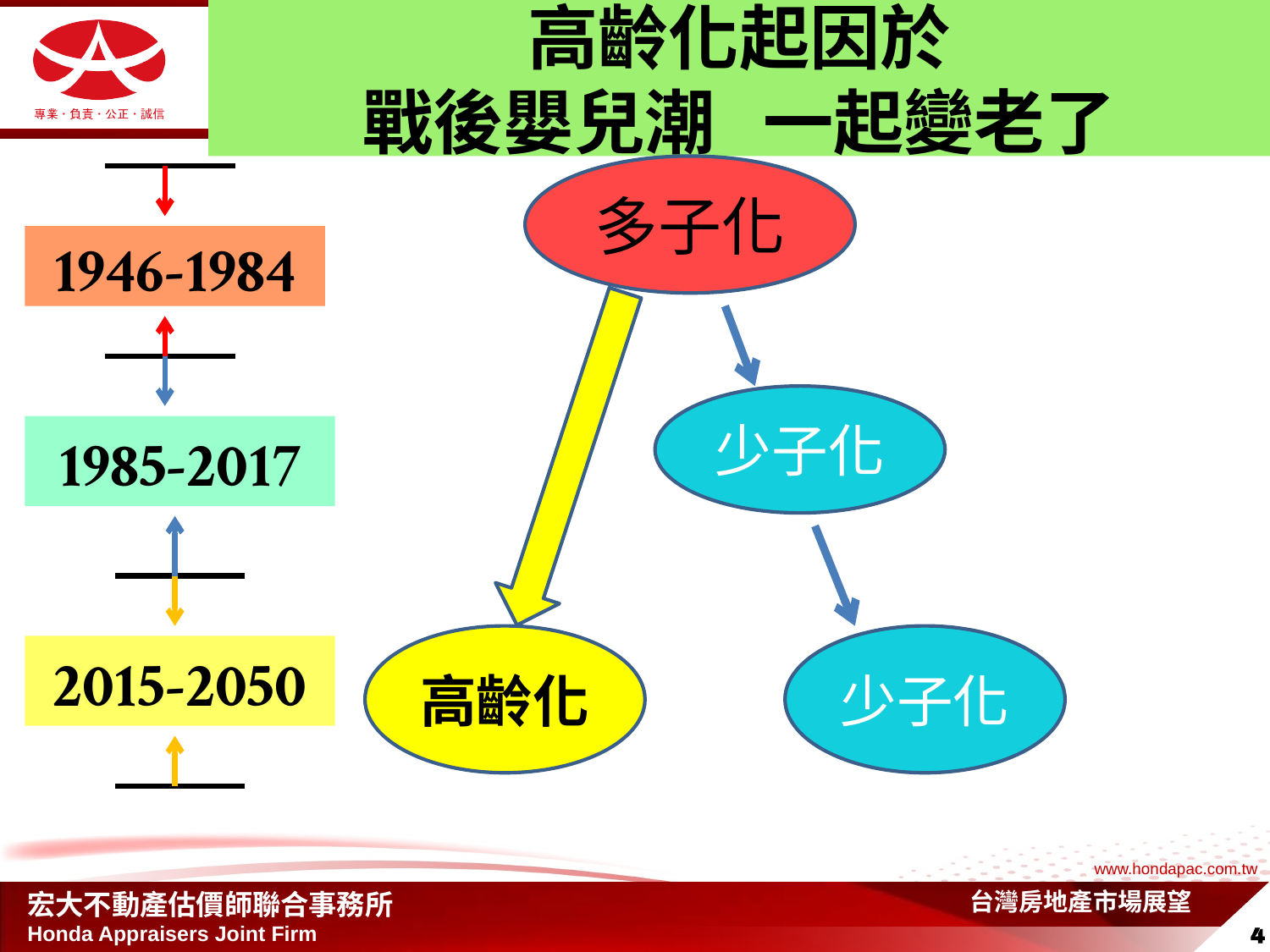

# 高齡化起因於 戰後嬰兒潮   一起變老了

多子化
1946-1984
少子化
1985-2017

高齡化
少子化
2015-2050
台灣房地產市場展望
4